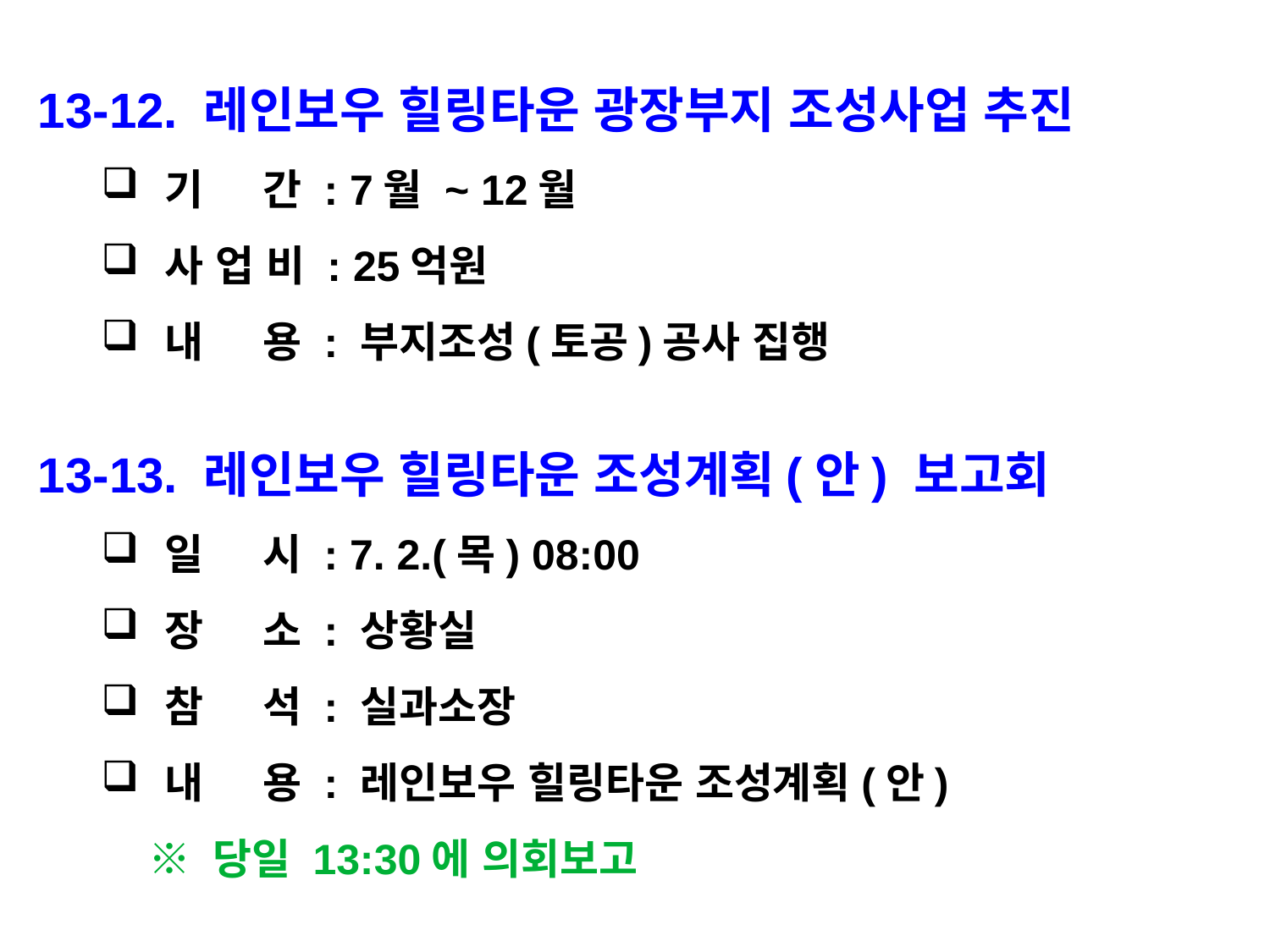

13-12. 레인보우 힐링타운 광장부지 조성사업 추진
기     간 : 7월 ~ 12월
사 업 비 : 25억원
내     용 : 부지조성(토공)공사 집행

13-13. 레인보우 힐링타운 조성계획(안) 보고회
일     시 : 7. 2.(목) 08:00
장     소 : 상황실
참     석 : 실과소장
내     용 : 레인보우 힐링타운 조성계획(안)
    ※ 당일 13:30에 의회보고